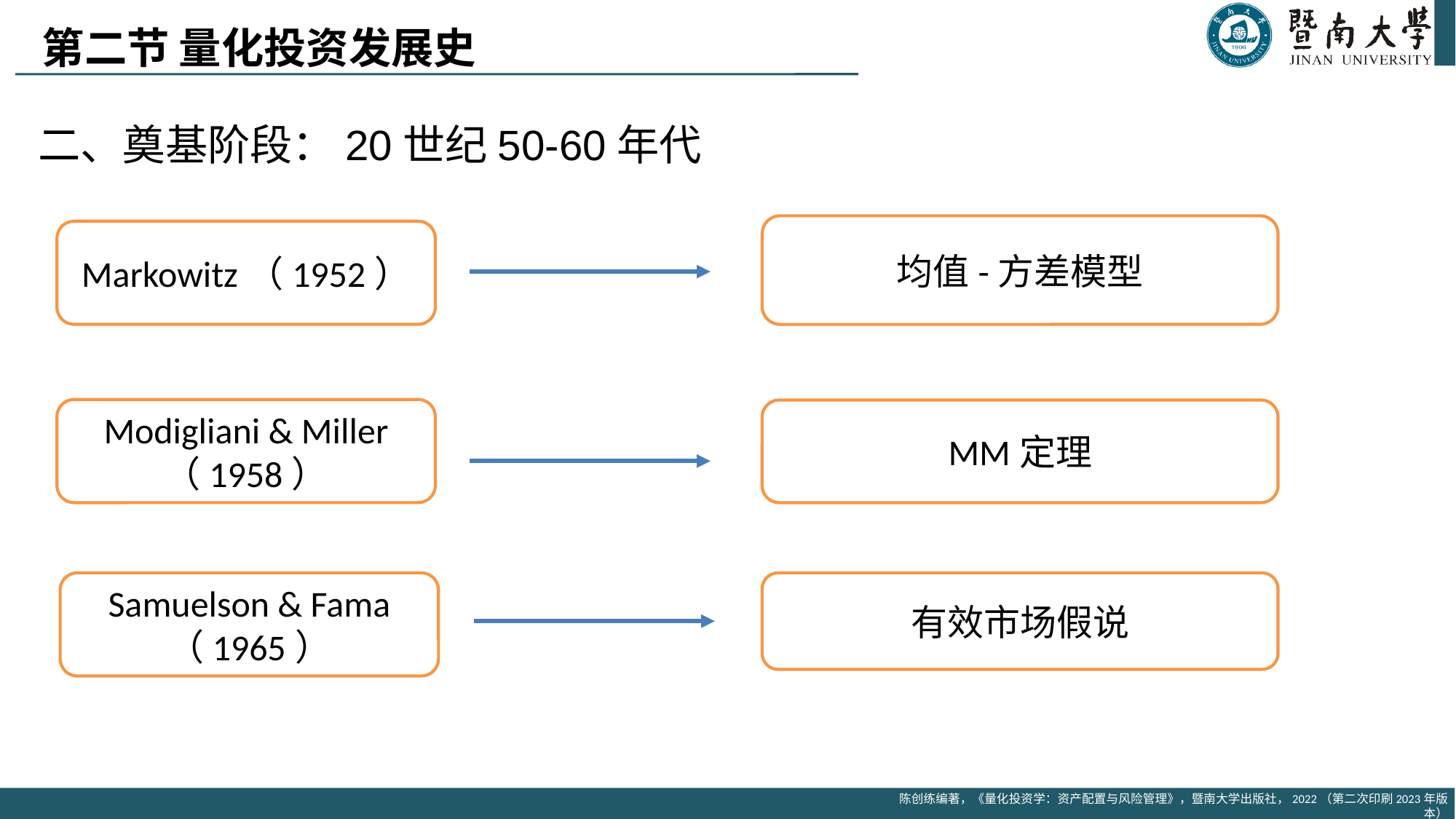

# 第二节 量化投资发展史
二、奠基阶段：20世纪50-60年代
均值-方差模型
Markowitz（1952）
Modigliani & Miller
（1958）
MM定理
Samuelson & Fama
（1965）
有效市场假说